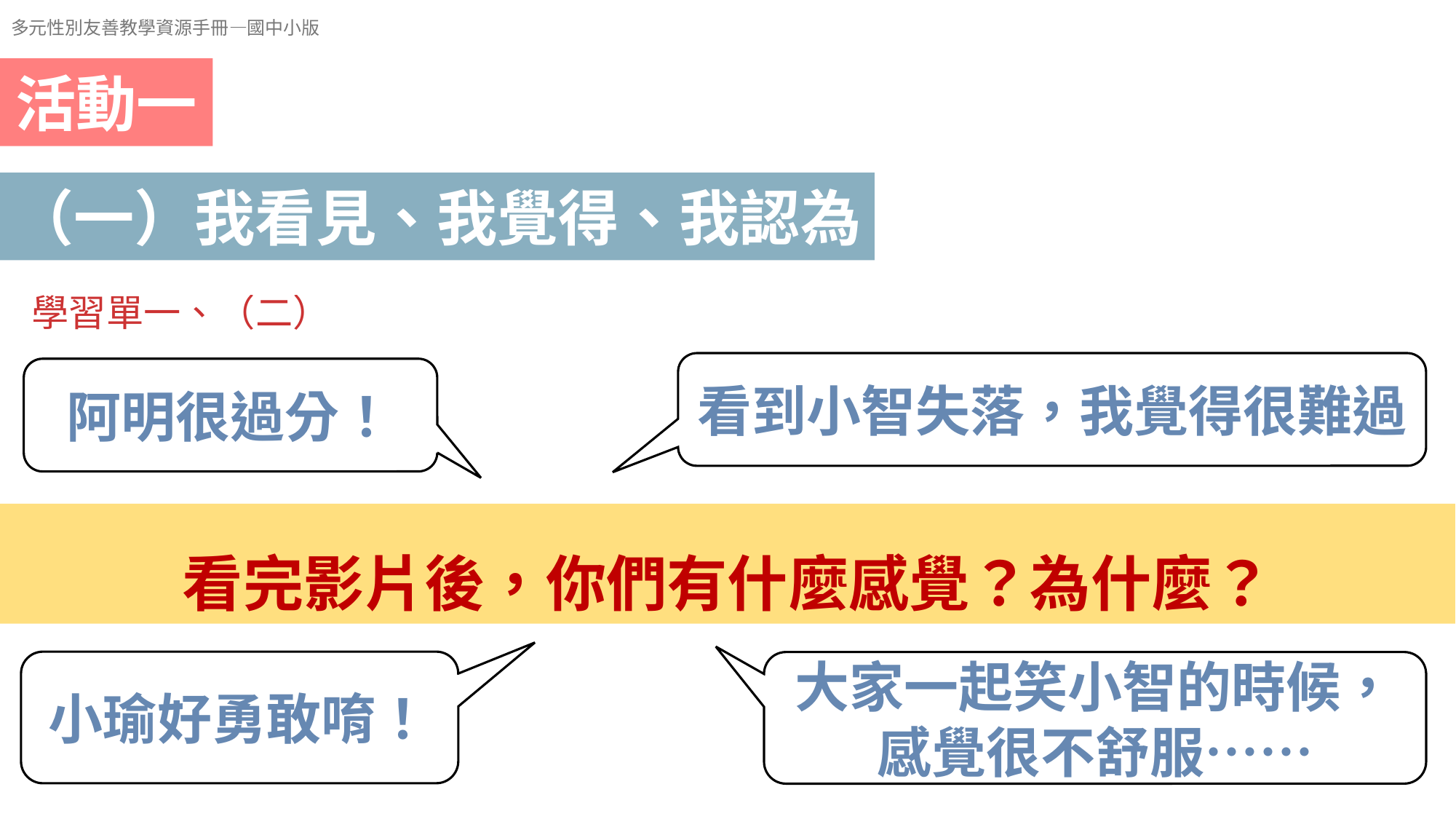

多元性別友善教學資源手冊—國中小版
活動一
（一）我看見、我覺得、我認為
學習單一、（二）
看到小智失落，我覺得很難過
阿明很過分！
看完影片後，你們有什麼感覺？為什麼？
小瑜好勇敢唷！
大家一起笑小智的時候，
感覺很不舒服……